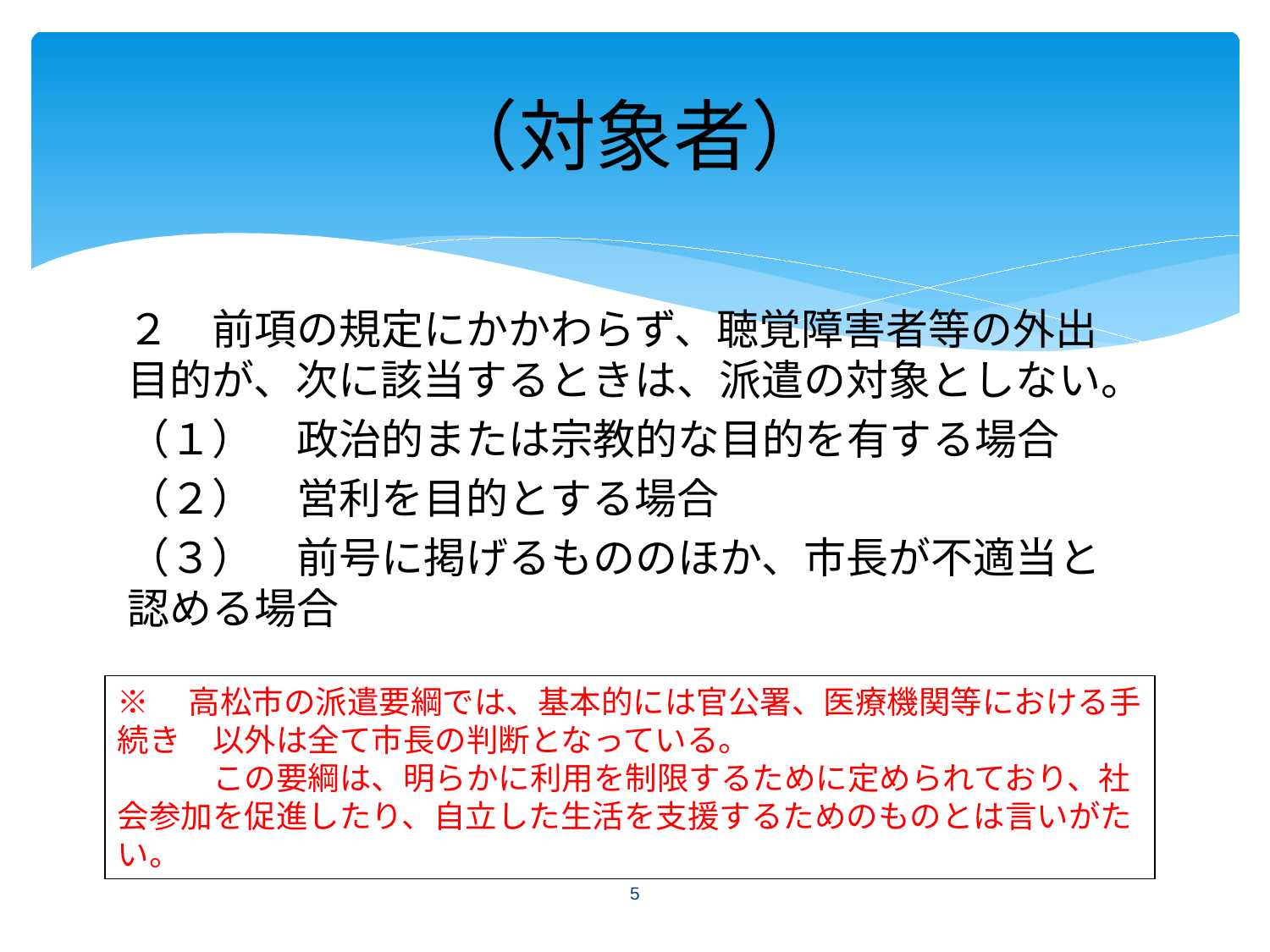

（対象者）
２　前項の規定にかかわらず、聴覚障害者等の外出目的が、次に該当するときは、派遣の対象としない。
（１）　政治的または宗教的な目的を有する場合
（２）　営利を目的とする場合
（３）　前号に掲げるもののほか、市長が不適当と認める場合
※　高松市の派遣要綱では、基本的には官公署、医療機関等における手続き　以外は全て市長の判断となっている。
　　　この要綱は、明らかに利用を制限するために定められており、社会参加を促進したり、自立した生活を支援するためのものとは言いがたい。
5